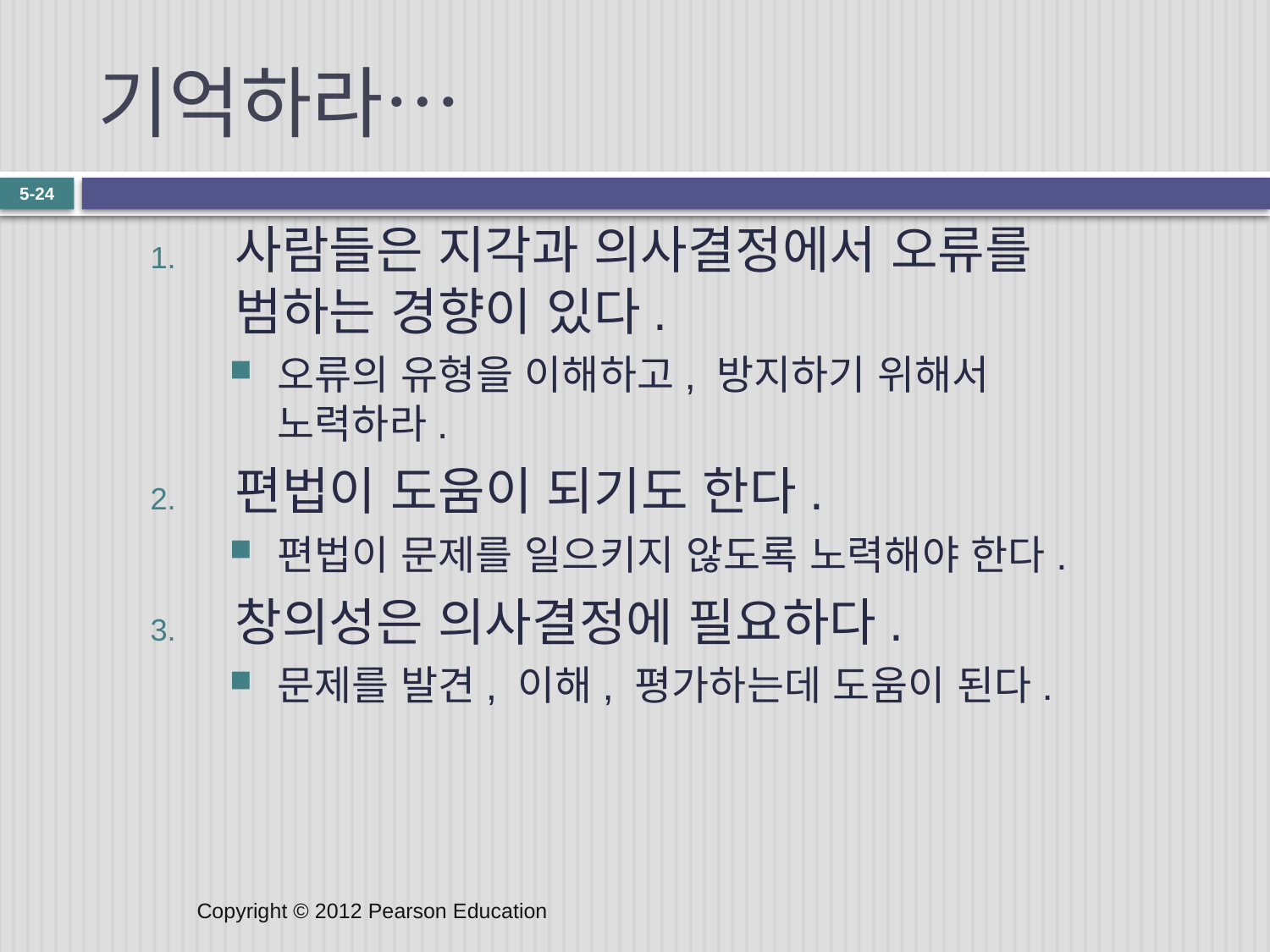

# 기억하라…
5-24
사람들은 지각과 의사결정에서 오류를 범하는 경향이 있다.
오류의 유형을 이해하고, 방지하기 위해서 노력하라.
편법이 도움이 되기도 한다.
편법이 문제를 일으키지 않도록 노력해야 한다.
창의성은 의사결정에 필요하다.
문제를 발견, 이해, 평가하는데 도움이 된다.